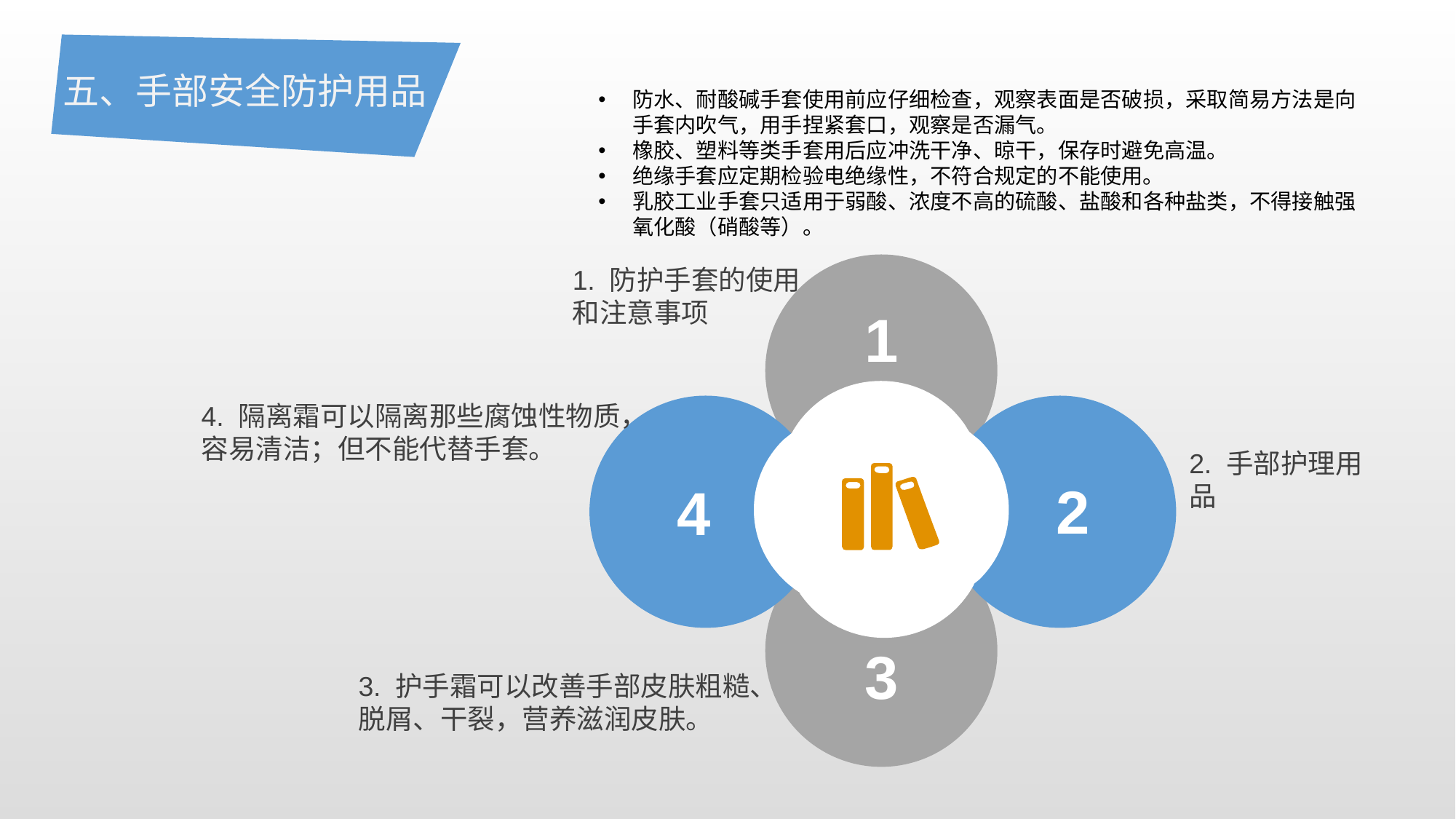

五、手部安全防护用品
防水、耐酸碱手套使用前应仔细检查，观察表面是否破损，采取简易方法是向手套内吹气，用手捏紧套口，观察是否漏气。
橡胶、塑料等类手套用后应冲洗干净、晾干，保存时避免高温。
绝缘手套应定期检验电绝缘性，不符合规定的不能使用。
乳胶工业手套只适用于弱酸、浓度不高的硫酸、盐酸和各种盐类，不得接触强氧化酸（硝酸等）。

1

2
4

3
1. 防护手套的使用
和注意事项
4. 隔离霜可以隔离那些腐蚀性物质，
容易清洁；但不能代替手套。
2. 手部护理用品
3. 护手霜可以改善手部皮肤粗糙、
脱屑、干裂，营养滋润皮肤。